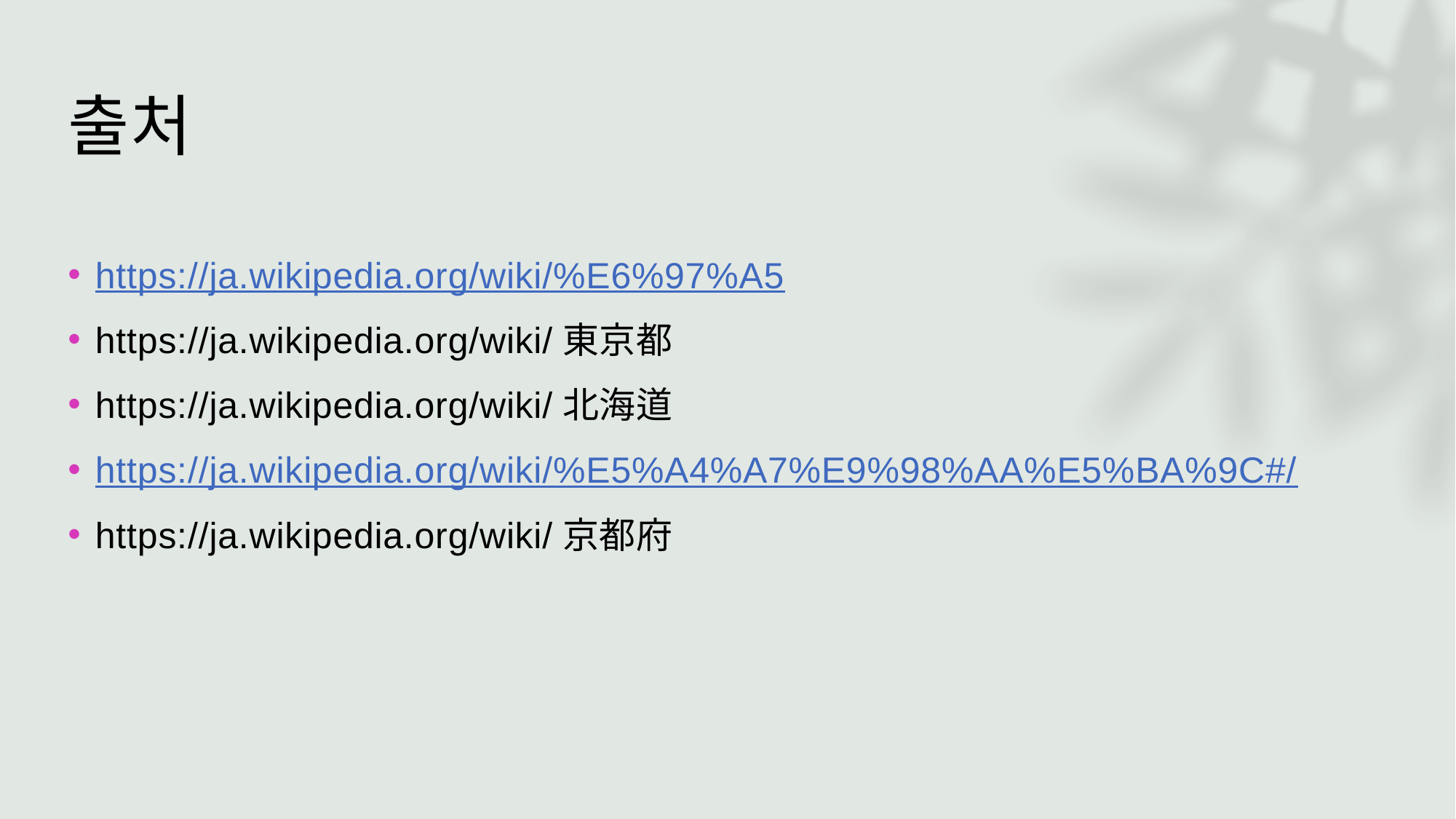

# 출처
https://ja.wikipedia.org/wiki/%E6%97%A5
https://ja.wikipedia.org/wiki/東京都
https://ja.wikipedia.org/wiki/北海道
https://ja.wikipedia.org/wiki/%E5%A4%A7%E9%98%AA%E5%BA%9C#/
https://ja.wikipedia.org/wiki/京都府